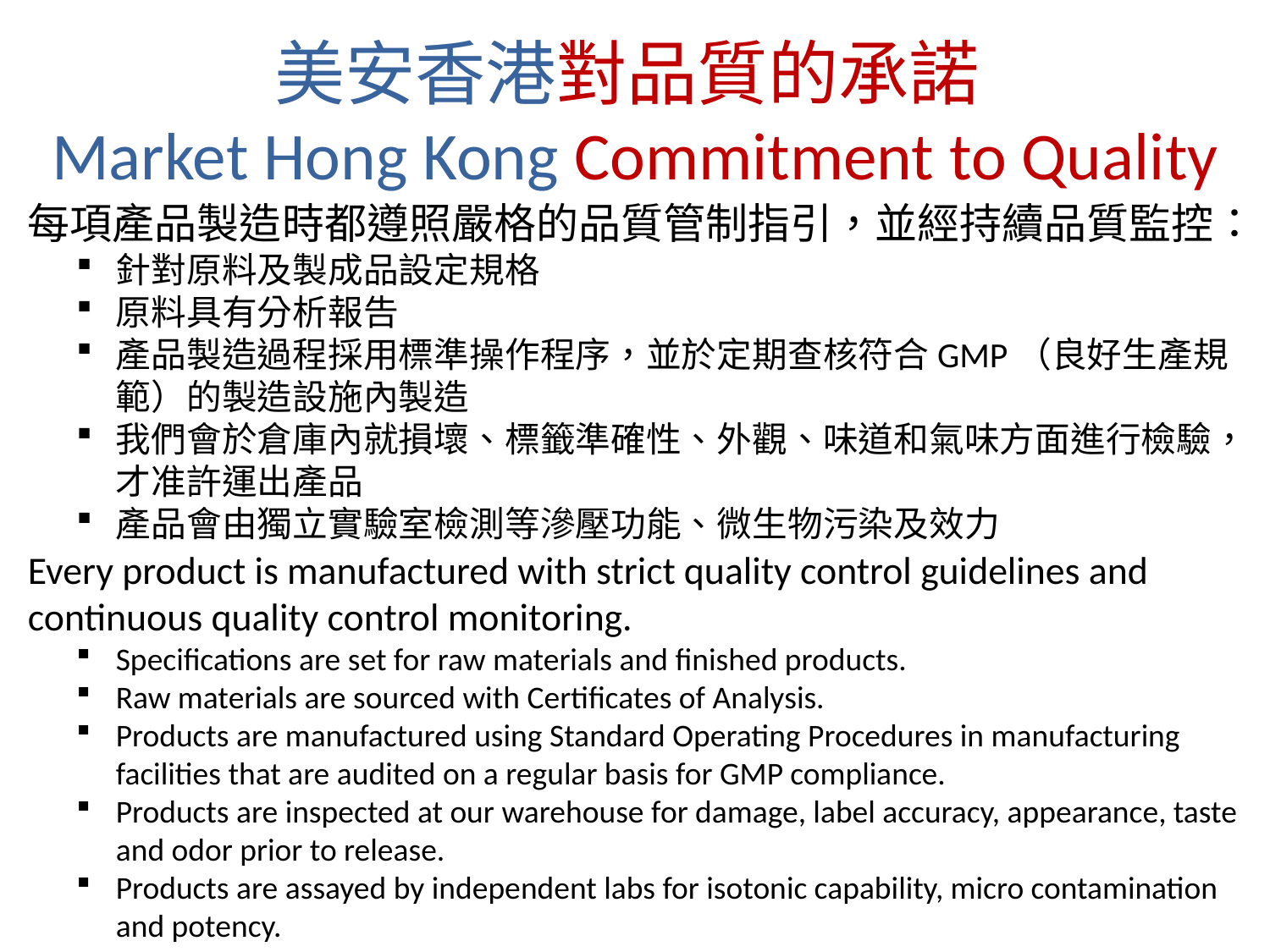

美安香港對品質的承諾
Market Hong Kong Commitment to Quality
每項產品製造時都遵照嚴格的品質管制指引，並經持續品質監控：
針對原料及製成品設定規格
原料具有分析報告
產品製造過程採用標準操作程序，並於定期查核符合GMP（良好生產規範）的製造設施內製造
我們會於倉庫內就損壞、標籤準確性、外觀、味道和氣味方面進行檢驗，才准許運出產品
產品會由獨立實驗室檢測等滲壓功能、微生物污染及效力
Every product is manufactured with strict quality control guidelines and continuous quality control monitoring.
Specifications are set for raw materials and finished products.
Raw materials are sourced with Certificates of Analysis.
Products are manufactured using Standard Operating Procedures in manufacturing facilities that are audited on a regular basis for GMP compliance.
Products are inspected at our warehouse for damage, label accuracy, appearance, taste and odor prior to release.
Products are assayed by independent labs for isotonic capability, micro contamination and potency.